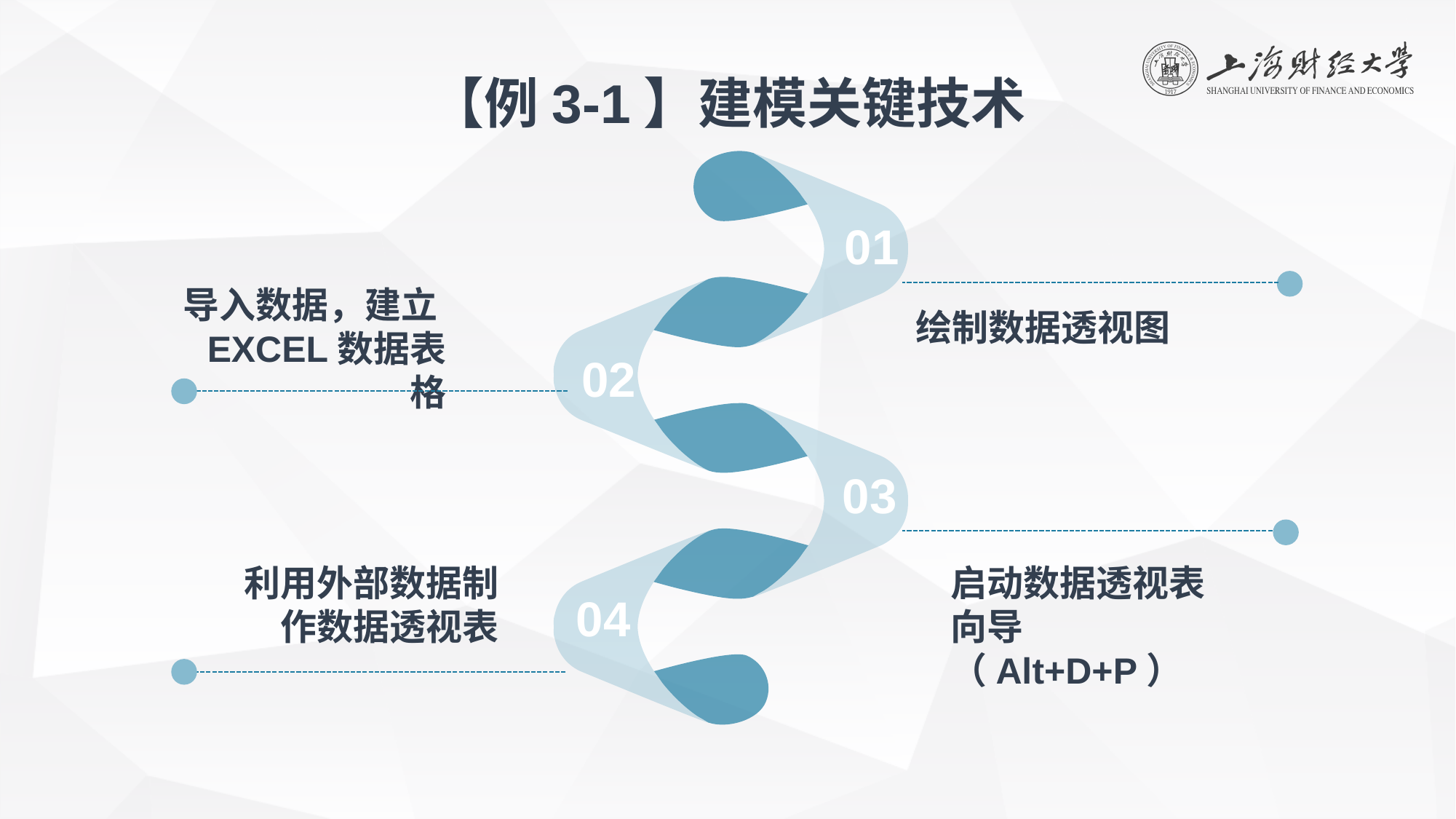

【例3-1】建模关键技术

01

导入数据，建立EXCEL数据表格

绘制数据透视图
02

03

启动数据透视表向导（Alt+D+P）
利用外部数据制作数据透视表
04